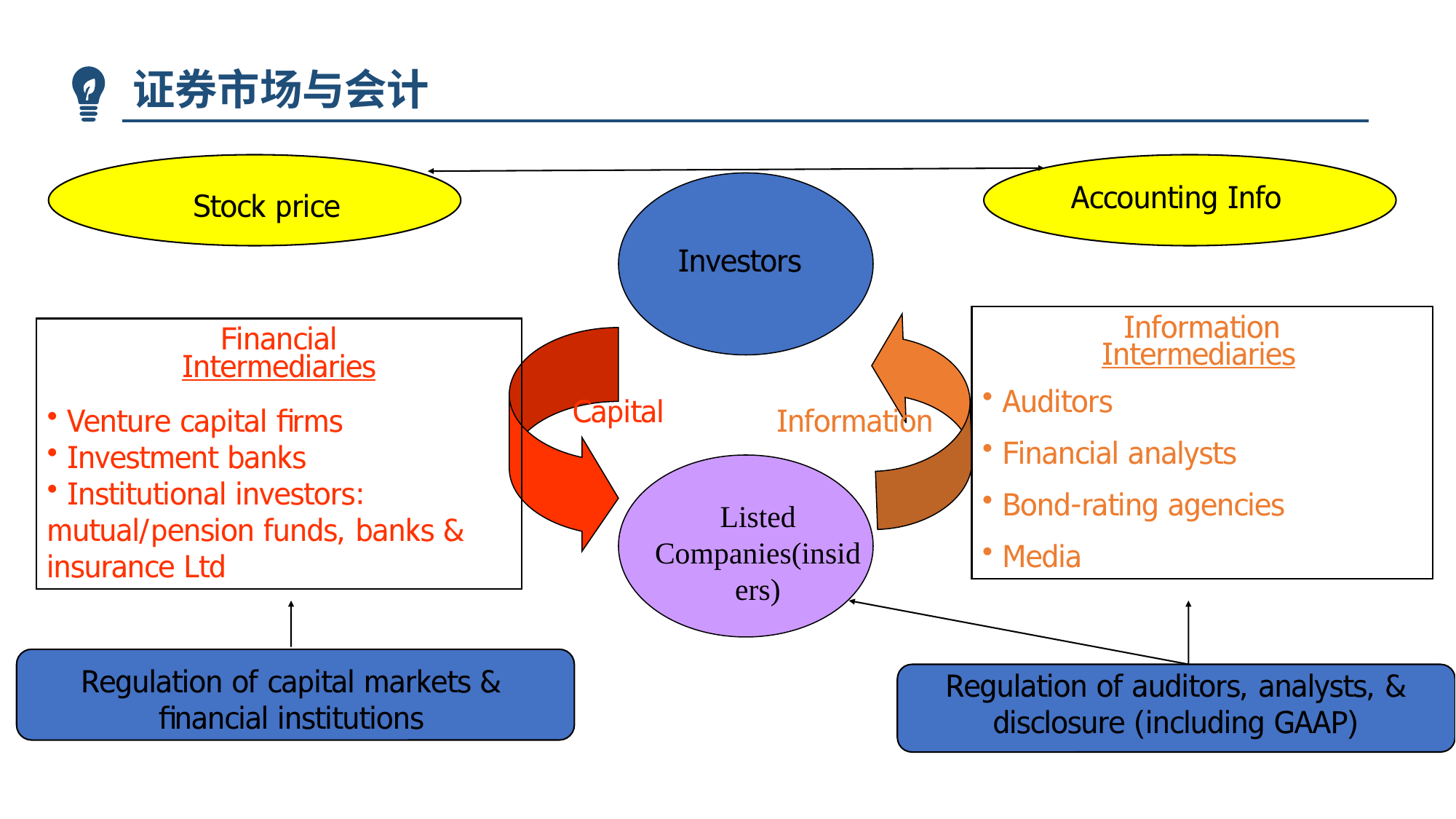

证券市场与会计

Accounting Info
Stock price
Investors
Information
Intermediaries
 Auditors
 Financial analysts
 Bond-rating agencies
 Media
Financial
Intermediaries

 Venture capital firms
 Investment banks
 Institutional investors:      mutual/pension funds, banks & insurance Ltd

Capital
Information

Listed
Companies(insiders)

Regulation of capital markets & financial institutions
Regulation of auditors, analysts, & disclosure (including GAAP)